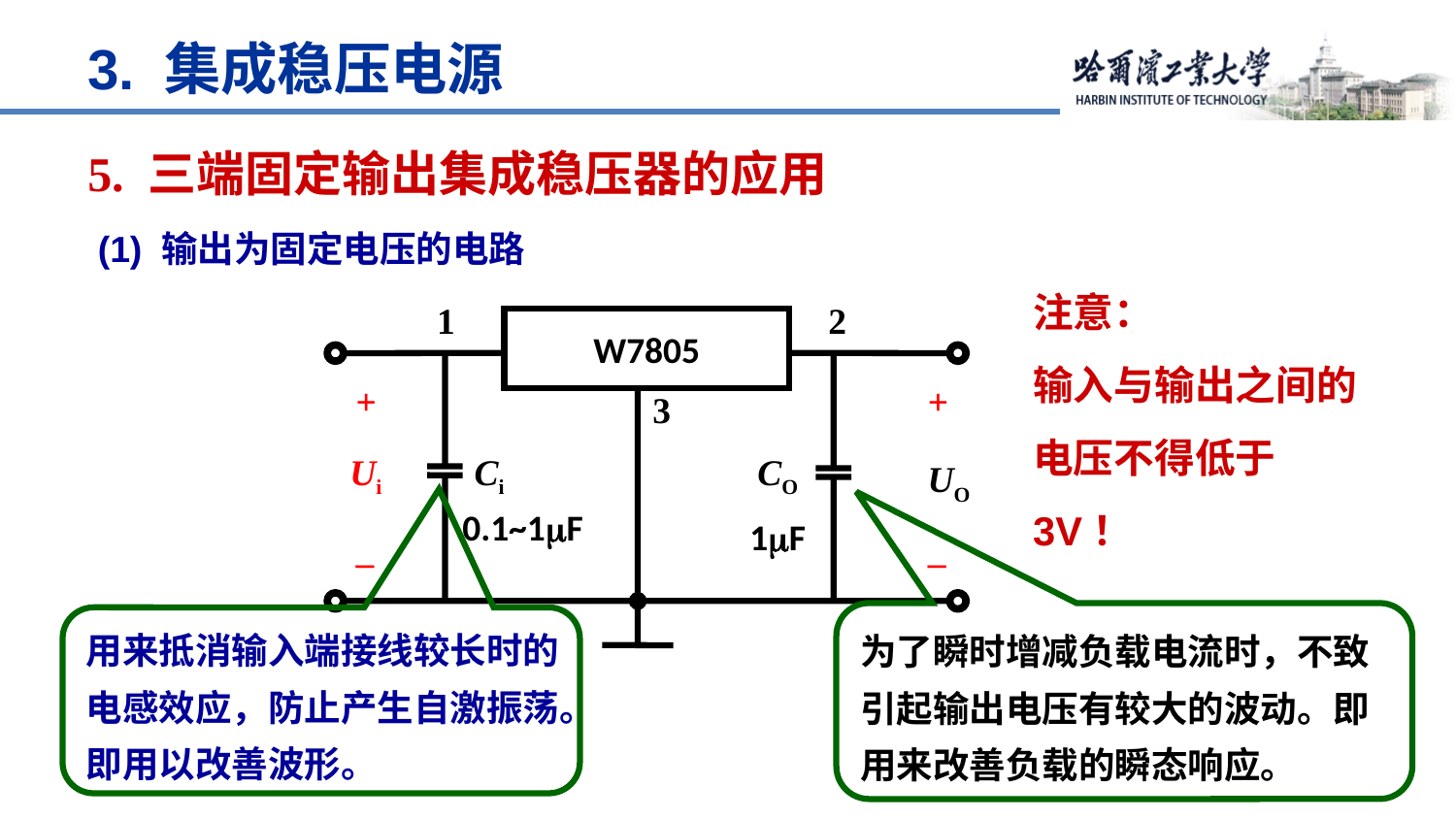

3. 集成稳压电源
5. 三端固定输出集成稳压器的应用
 (1) 输出为固定电压的电路
1
2
W7805
+

_

+

_

3

Ui
Ci
CO
UO

注意：
输入与输出之间的电压不得低于3V！
 0.1~1μF
1μF
为了瞬时增减负载电流时，不致
引起输出电压有较大的波动。即
用来改善负载的瞬态响应。
用来抵消输入端接线较长时的
电感效应，防止产生自激振荡。
即用以改善波形。